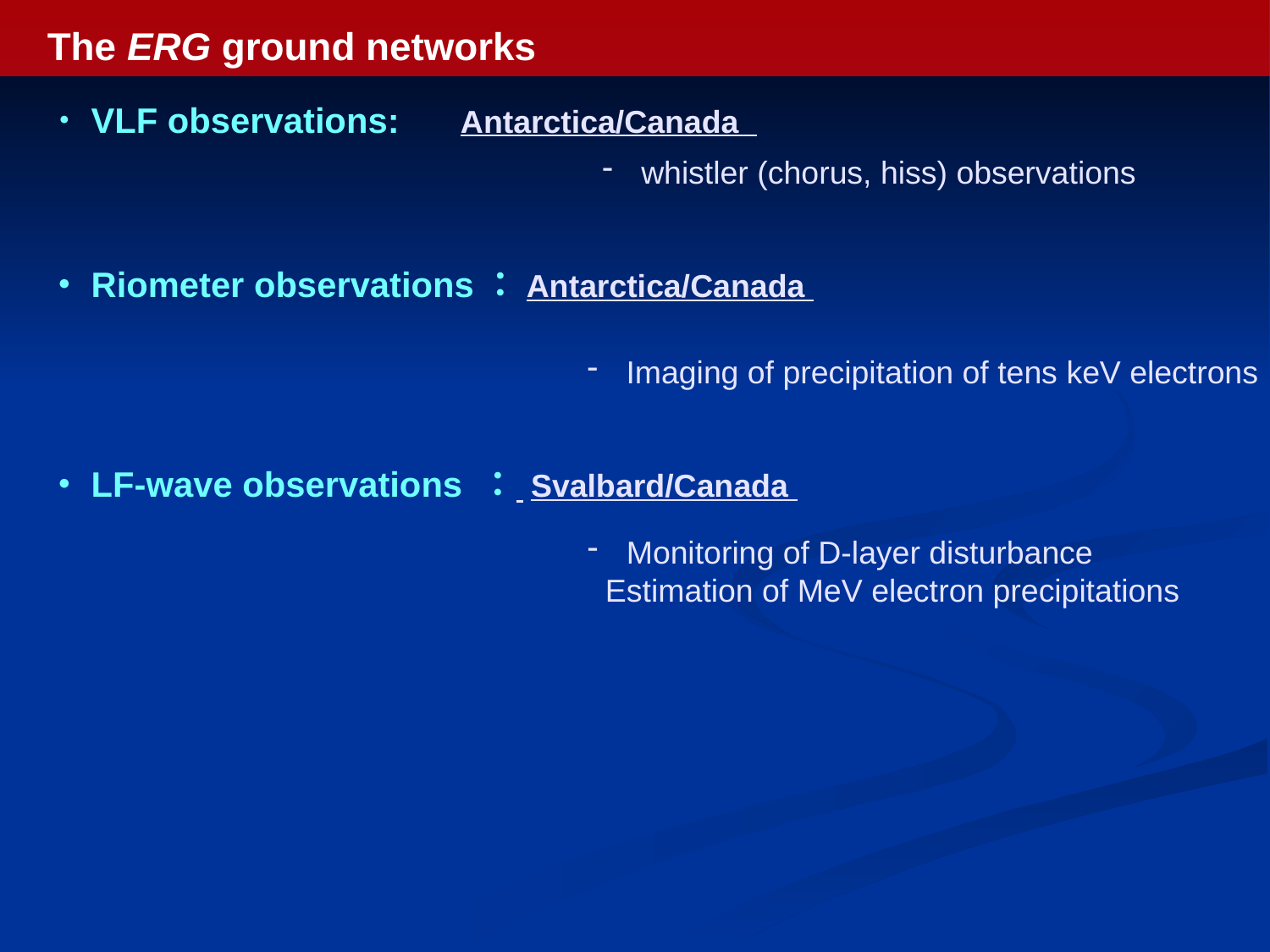

The ERG ground networks

・VLF observations:　Antarctica/Canada
 whistler (chorus, hiss) observations
・Riometer observations：Antarctica/Canada
 Imaging of precipitation of tens keV electrons
・LF-wave observations ： Svalbard/Canada
 Monitoring of D-layer disturbance
  Estimation of MeV electron precipitations